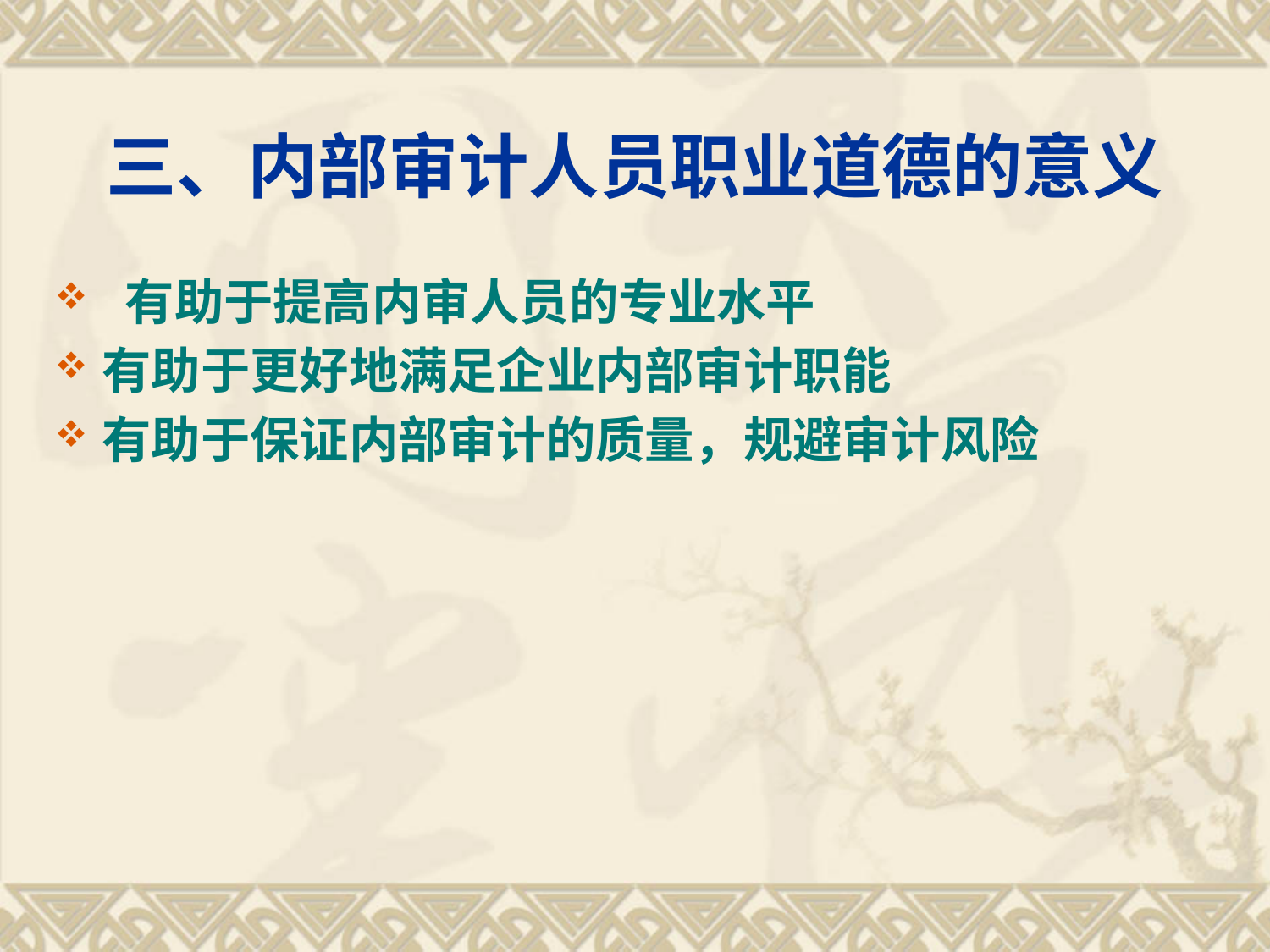

# 三、内部审计人员职业道德的意义
 有助于提高内审人员的专业水平
有助于更好地满足企业内部审计职能
有助于保证内部审计的质量，规避审计风险